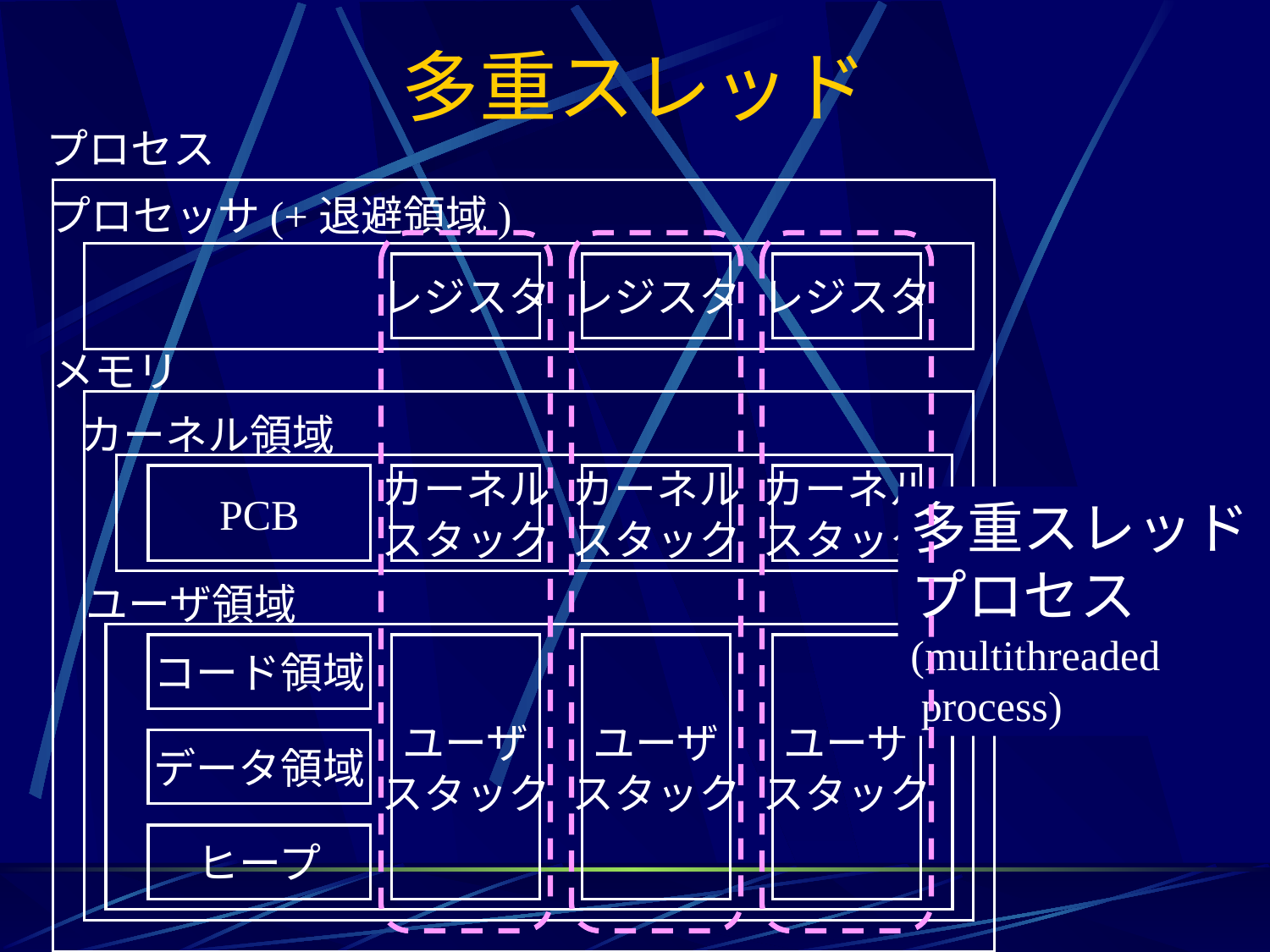

# 多重スレッド
プロセス

プロセッサ(+退避領域)

レジスタ
レジスタ
レジスタ
カーネル
スタック
ユーザ
スタック
カーネル
スタック
ユーザ
スタック
メモリ

カーネル領域

PCB
カーネル
スタック
ユーザ
スタック
多重スレッド
プロセス
(multithreaded
 process)
ユーザ領域

コード領域
データ領域
ヒープ